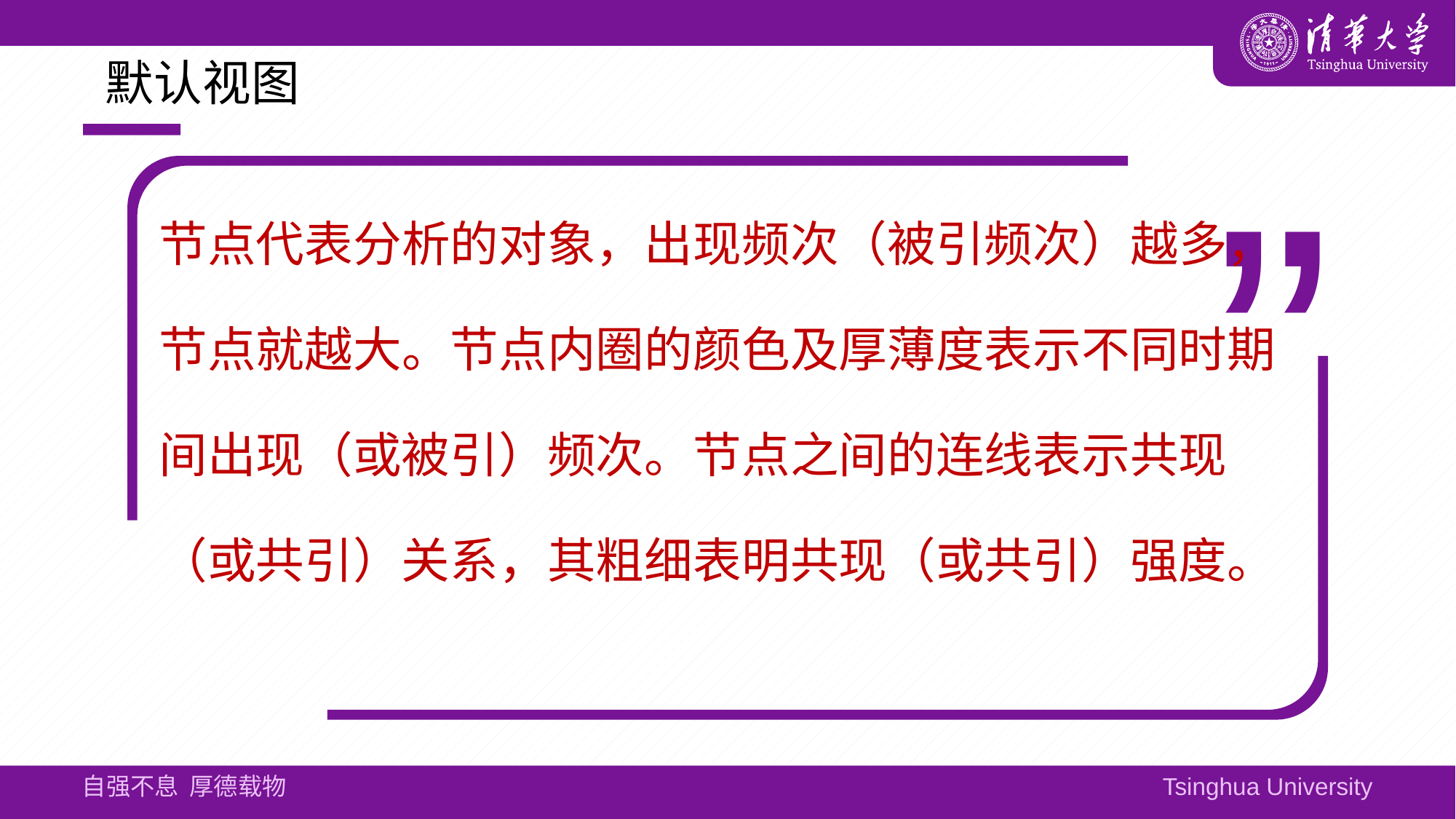

# 默认视图
节点代表分析的对象，出现频次（被引频次）越多，节点就越大。节点内圈的颜色及厚薄度表示不同时期间出现（或被引）频次。节点之间的连线表示共现（或共引）关系，其粗细表明共现（或共引）强度。